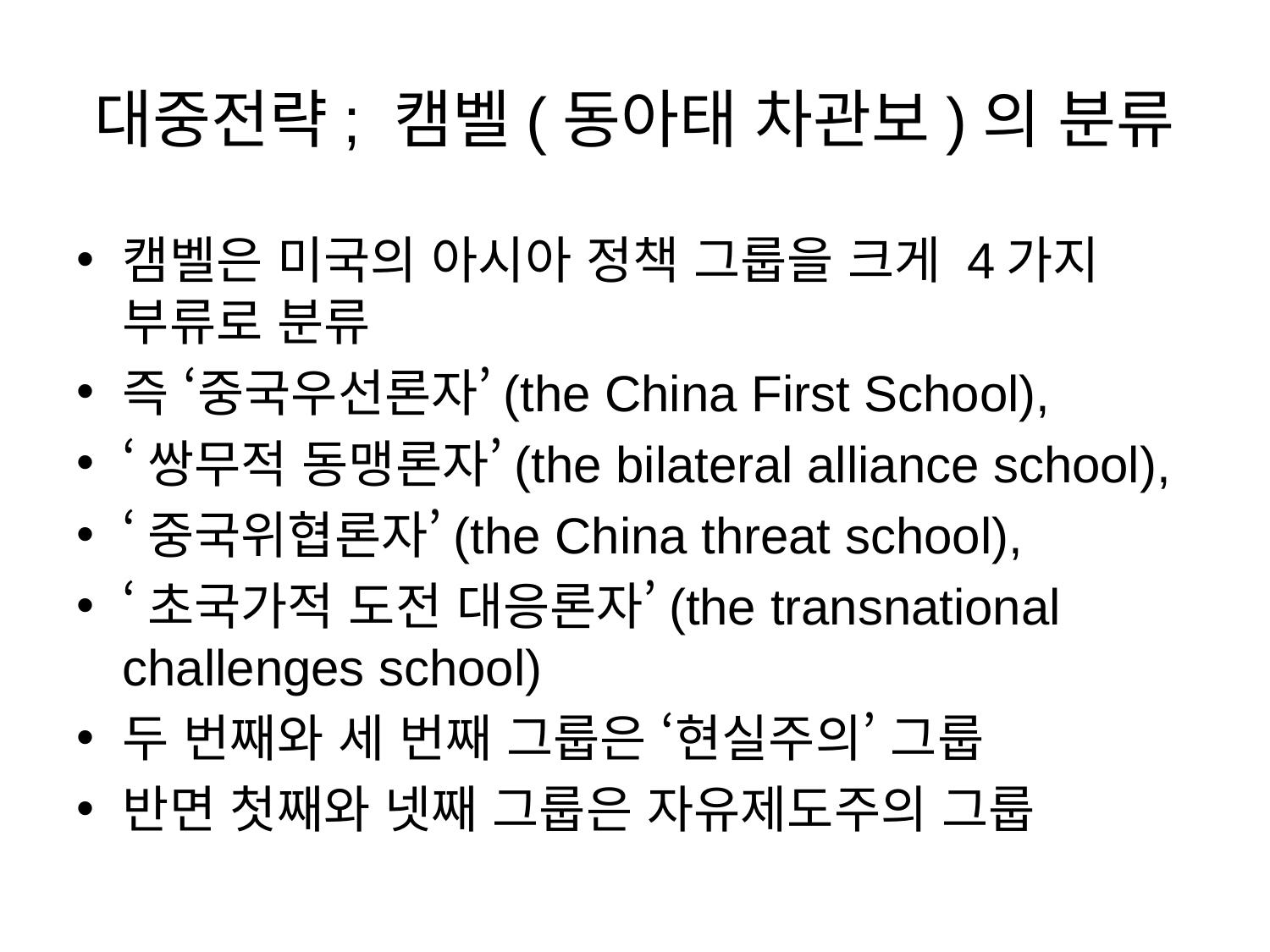

# 대중전략; 캠벨(동아태 차관보)의 분류
캠벨은 미국의 아시아 정책 그룹을 크게 4가지 부류로 분류
즉 ‘중국우선론자’(the China First School),
‘쌍무적 동맹론자’(the bilateral alliance school),
‘중국위협론자’(the China threat school),
‘초국가적 도전 대응론자’(the transnational challenges school)
두 번째와 세 번째 그룹은 ‘현실주의’ 그룹
반면 첫째와 넷째 그룹은 자유제도주의 그룹